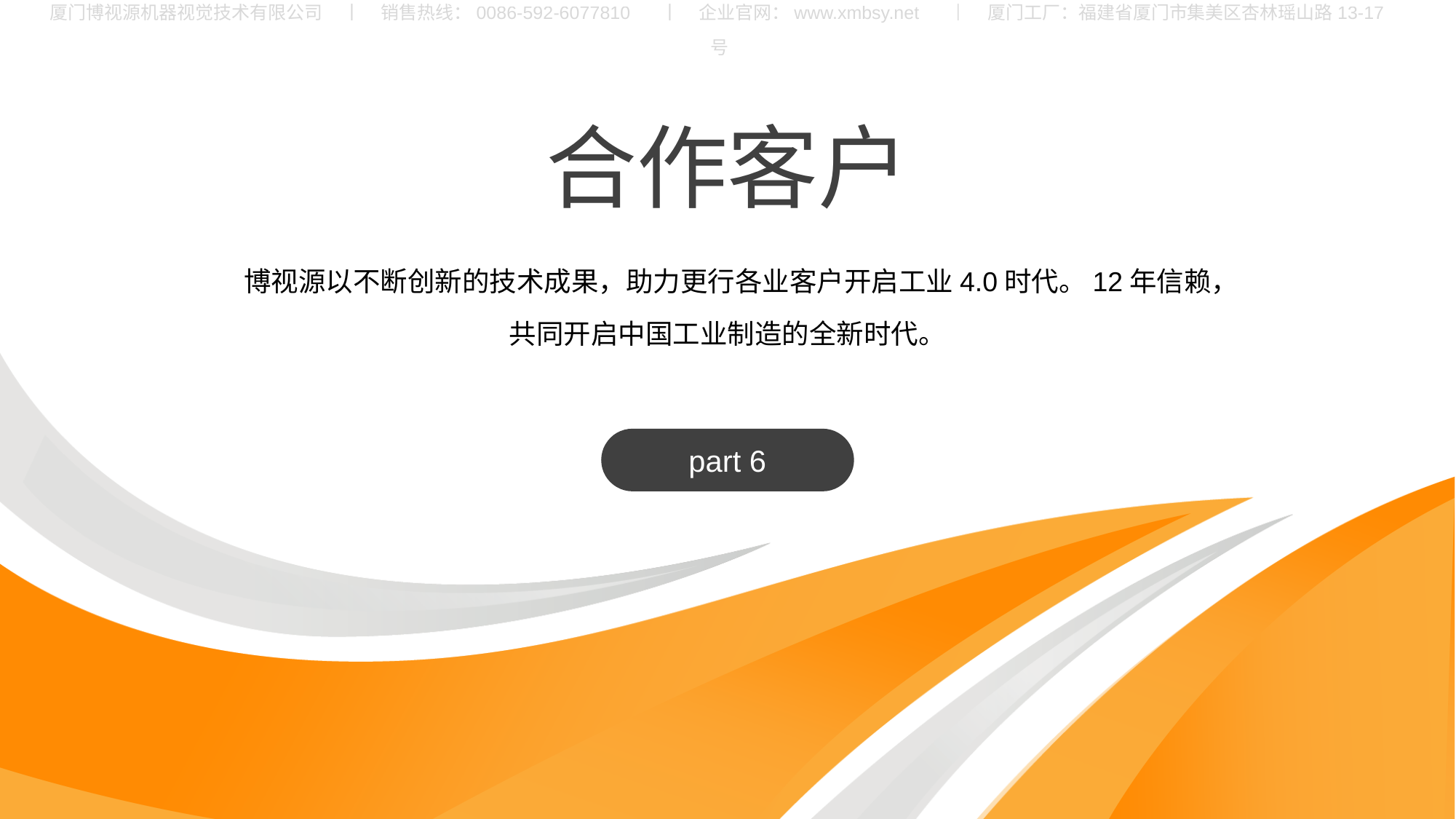

合作客户
博视源以不断创新的技术成果，助力更行各业客户开启工业4.0时代。12年信赖，共同开启中国工业制造的全新时代。
part 6